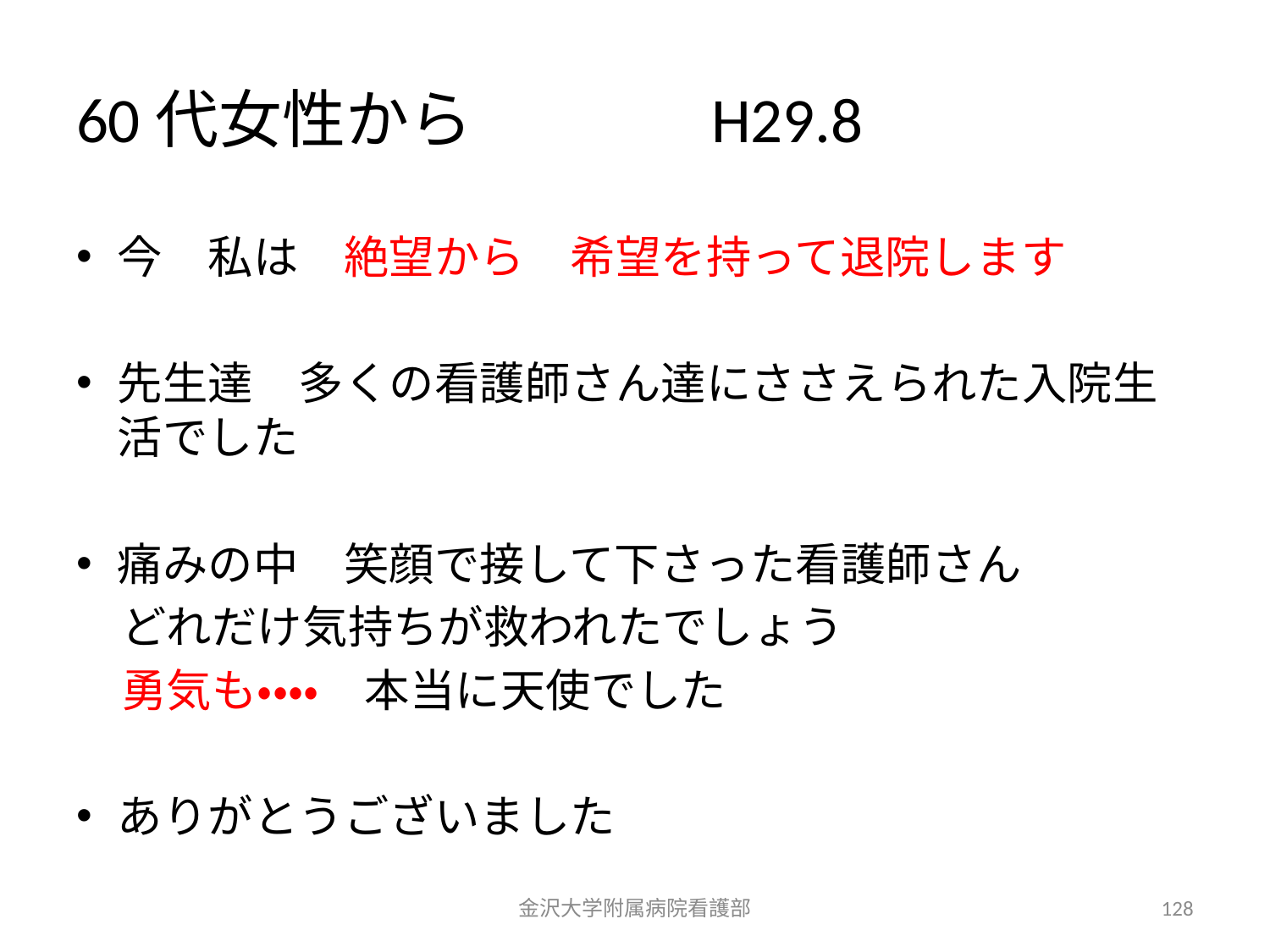

# 60代女性から　　	H29.8
今　私は　絶望から　希望を持って退院します

先生達　多くの看護師さん達にささえられた入院生活でした

痛みの中　笑顔で接して下さった看護師さん
　どれだけ気持ちが救われたでしょう
　勇気も・・・・　本当に天使でした

ありがとうございました
金沢大学附属病院看護部
128